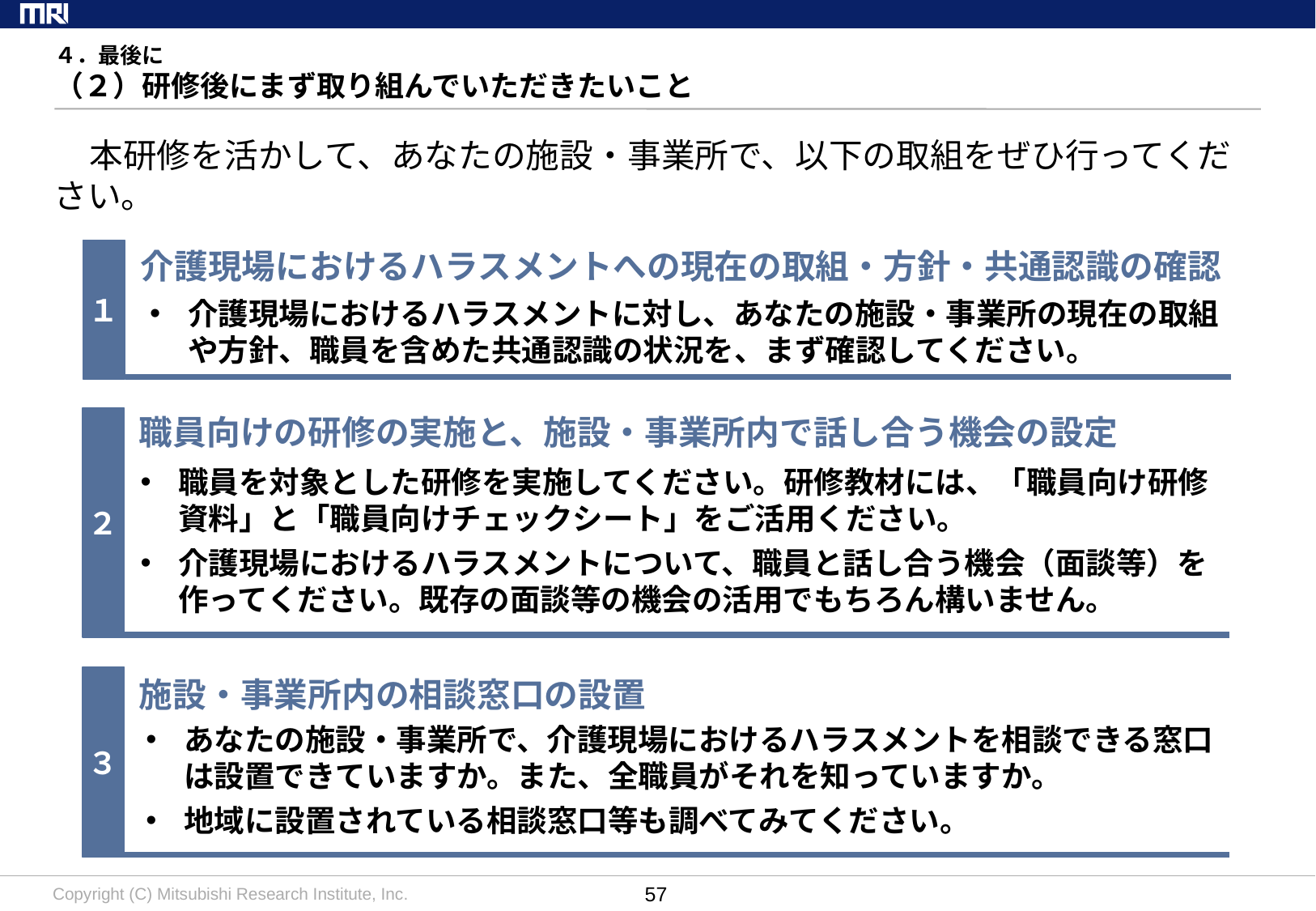

# ４．最後に （２）研修後にまず取り組んでいただきたいこと
本研修を活かして、あなたの施設・事業所で、以下の取組をぜひ行ってください。
１
介護現場におけるハラスメントへの現在の取組・方針・共通認識の確認
介護現場におけるハラスメントに対し、あなたの施設・事業所の現在の取組や方針、職員を含めた共通認識の状況を、まず確認してください。

２
職員向けの研修の実施と、施設・事業所内で話し合う機会の設定
職員を対象とした研修を実施してください。研修教材には、「職員向け研修資料」と「職員向けチェックシート」をご活用ください。
介護現場におけるハラスメントについて、職員と話し合う機会（面談等）を作ってください。既存の面談等の機会の活用でもちろん構いません。

３
施設・事業所内の相談窓口の設置
あなたの施設・事業所で、介護現場におけるハラスメントを相談できる窓口は設置できていますか。また、全職員がそれを知っていますか。
地域に設置されている相談窓口等も調べてみてください。